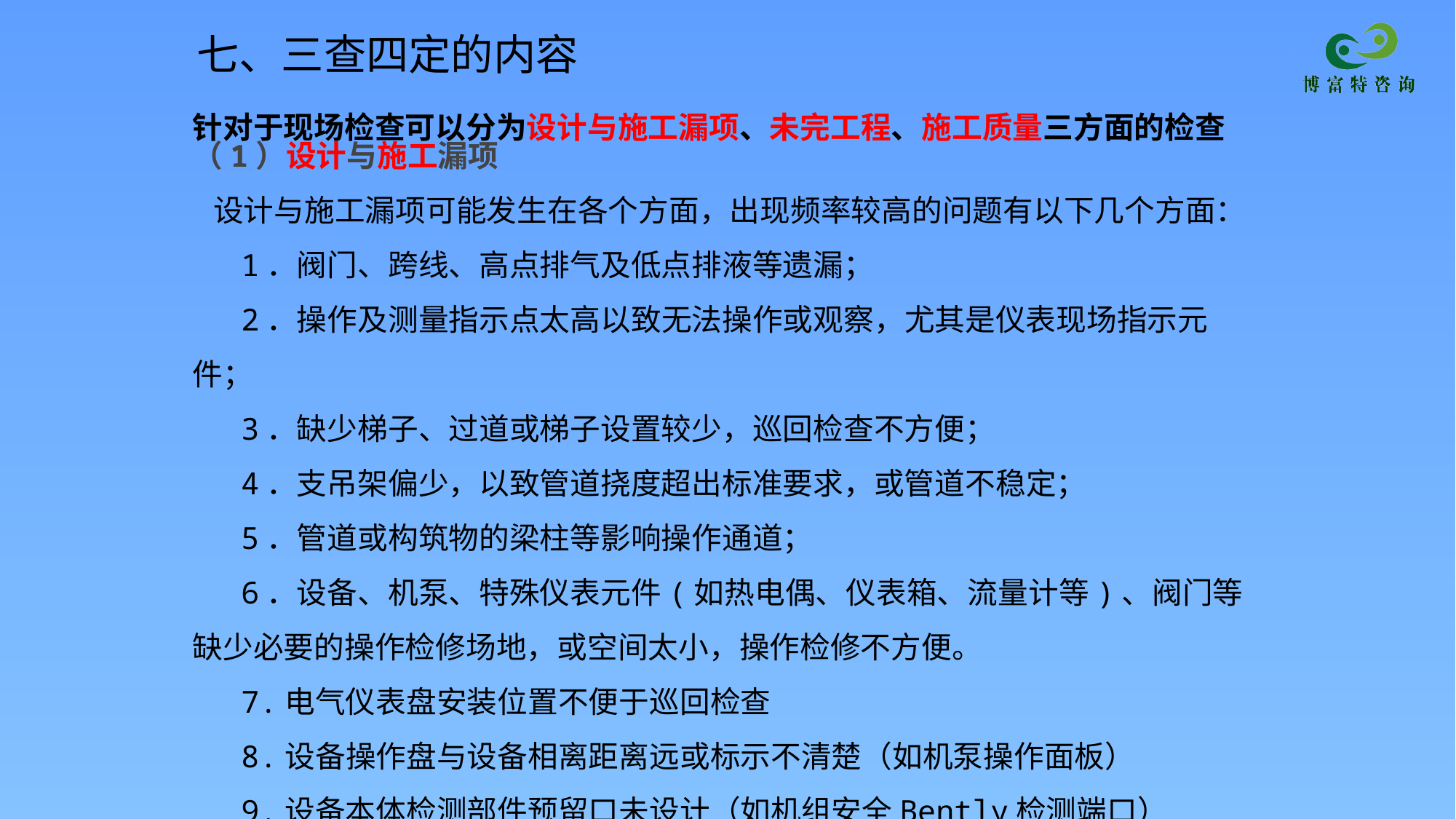

七、三查四定的内容
针对于现场检查可以分为设计与施工漏项、未完工程、施工质量三方面的检查

（1）设计与施工漏项
  设计与施工漏项可能发生在各个方面，出现频率较高的问题有以下几个方面：
1．阀门、跨线、高点排气及低点排液等遗漏；
2．操作及测量指示点太高以致无法操作或观察，尤其是仪表现场指示元件；
3．缺少梯子、过道或梯子设置较少，巡回检查不方便；
4．支吊架偏少，以致管道挠度超出标准要求，或管道不稳定；
5．管道或构筑物的梁柱等影响操作通道；
6．设备、机泵、特殊仪表元件(如热电偶、仪表箱、流量计等)、阀门等缺少必要的操作检修场地，或空间太小，操作检修不方便。
7.电气仪表盘安装位置不便于巡回检查
8.设备操作盘与设备相离距离远或标示不清楚（如机泵操作面板）
9.设备本体检测部件预留口未设计（如机组安全Bently检测端口）